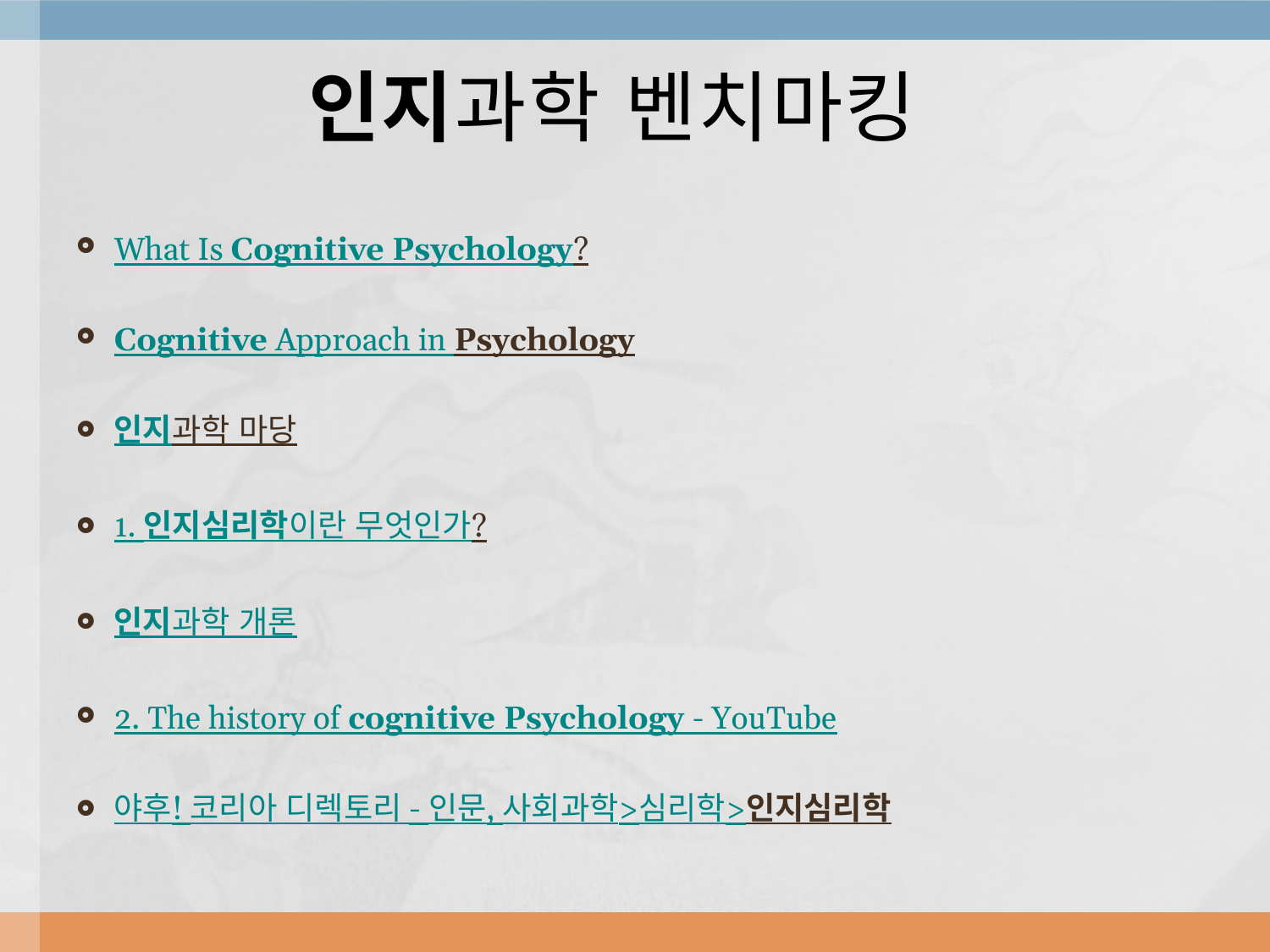

# 인지과학 벤치마킹
What Is Cognitive Psychology?

Cognitive Approach in Psychology

인지과학 마당

1. 인지심리학이란 무엇인가?

인지과학 개론

2. The history of cognitive Psychology - YouTube

야후! 코리아 디렉토리 - 인문, 사회과학>심리학>인지심리학